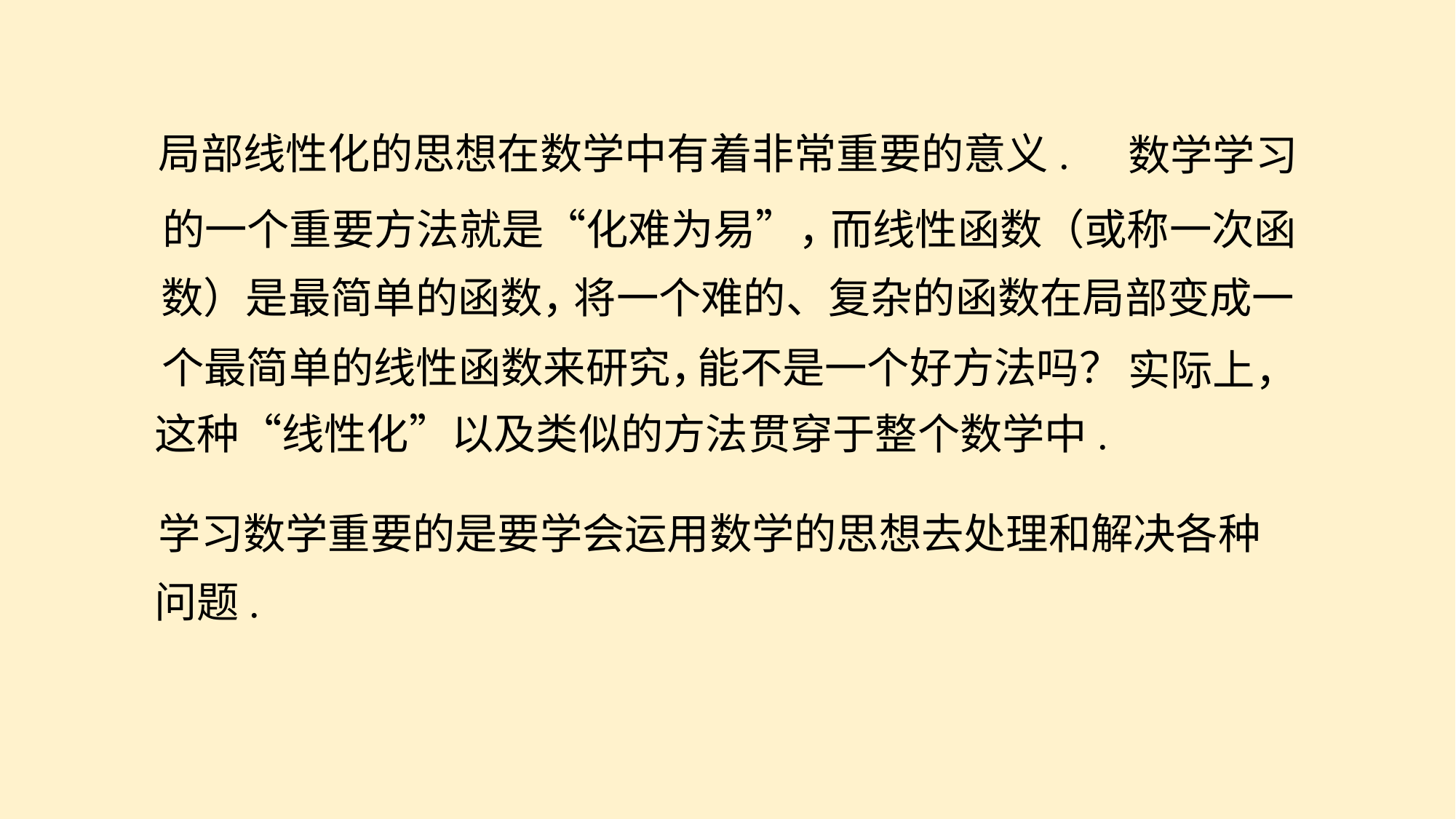

局部线性化的思想在数学中有着非常重要的意义.
数学学习
的一个重要方法就是“化难为易”，
而线性函数（或称一次函
数）是最简单的函数，
将一个难的、复杂的函数在局部变成一
个最简单的线性函数来研究，
能不是一个好方法吗？
实际上，
这种“线性化”以及类似的方法贯穿于整个数学中.
学习数学重要的是要学会运用数学的思想去处理和解决各种
问题.